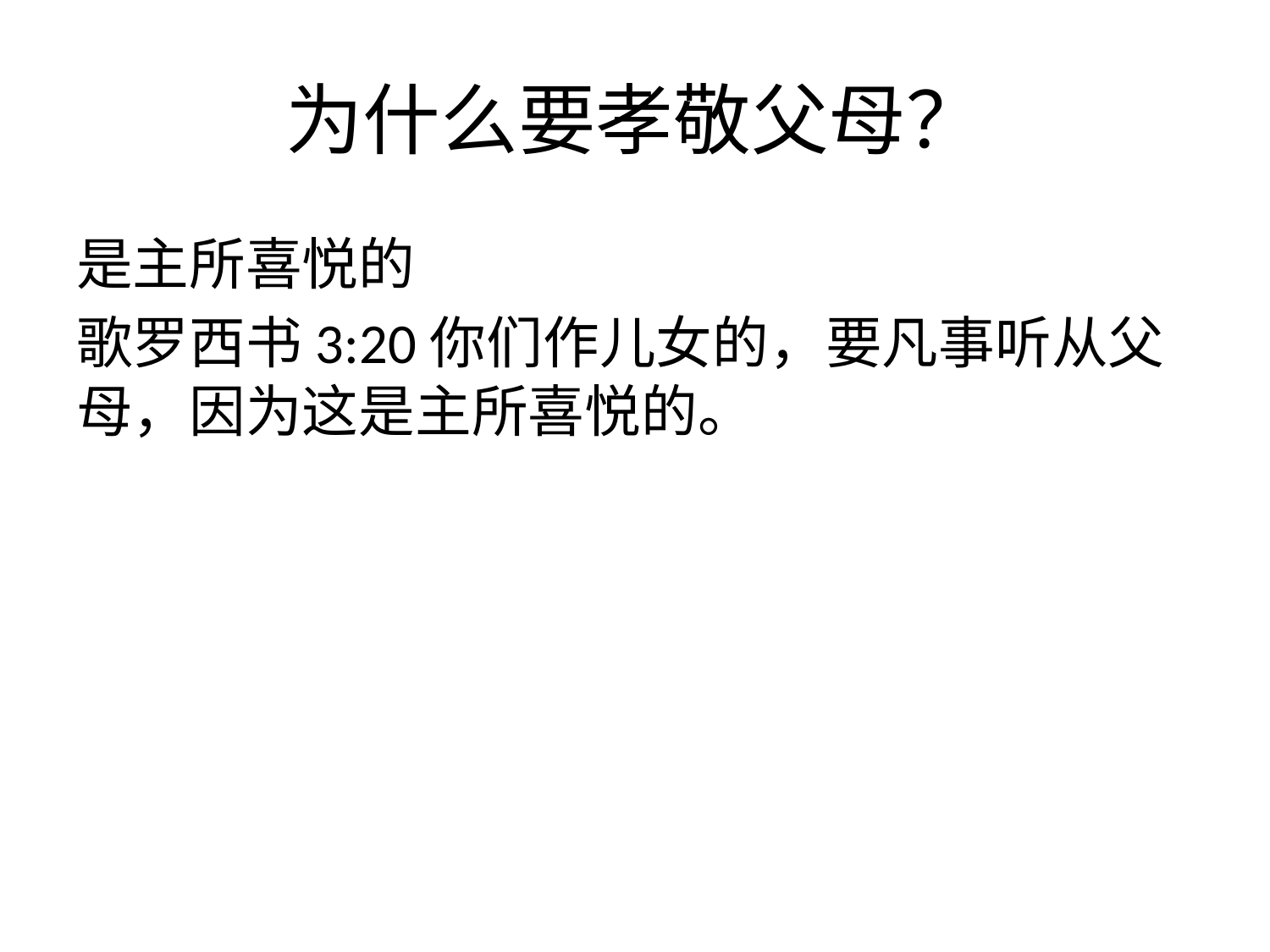

# 为什么要孝敬父母？
是主所喜悦的
歌罗西书3:20你们作儿女的，要凡事听从父母，因为这是主所喜悦的。